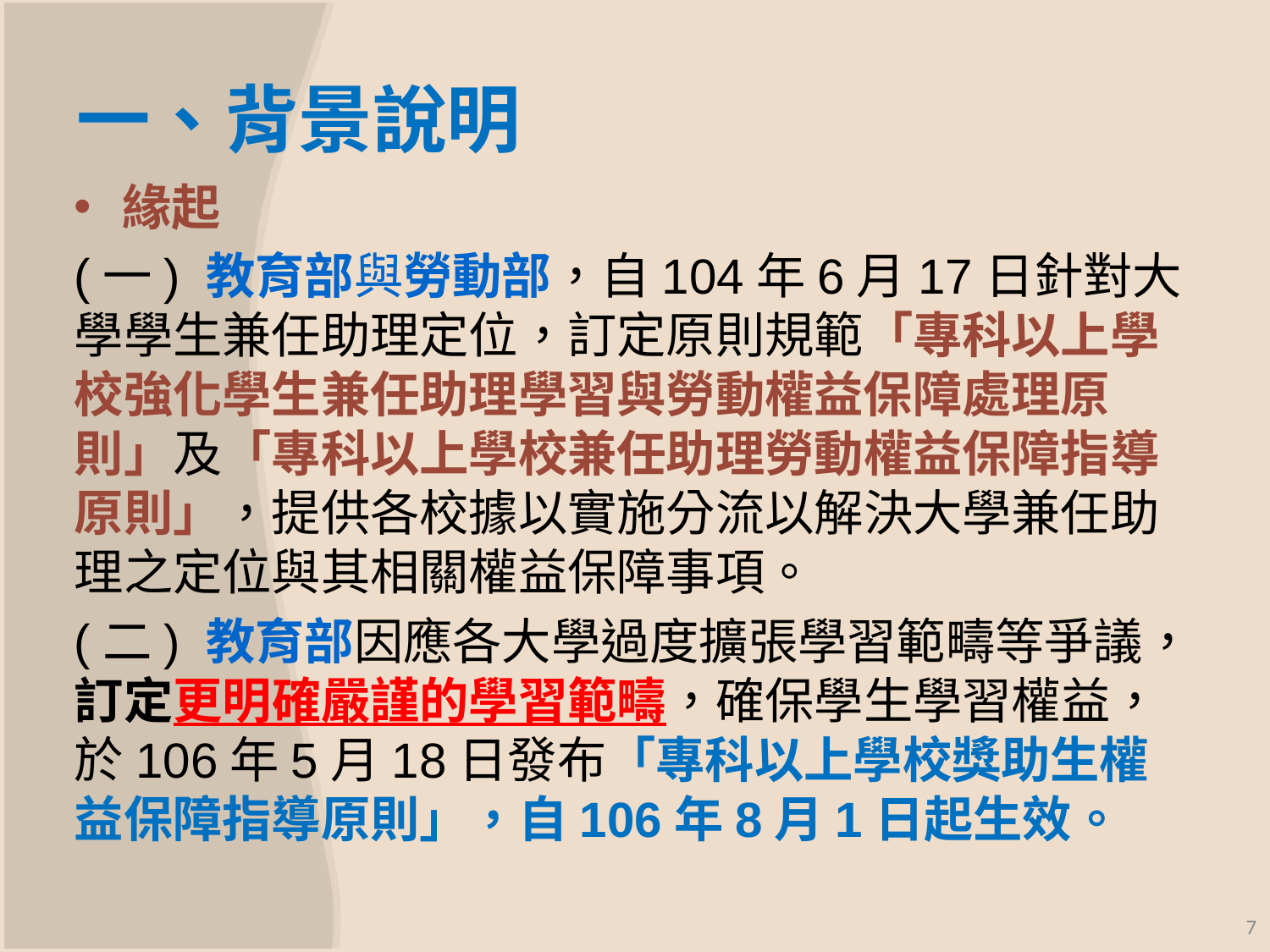

# 一、背景說明
緣起
(一) 教育部與勞動部，自104年6月17日針對大學學生兼任助理定位，訂定原則規範「專科以上學校強化學生兼任助理學習與勞動權益保障處理原則」及「專科以上學校兼任助理勞動權益保障指導原則」，提供各校據以實施分流以解決大學兼任助理之定位與其相關權益保障事項。
(二) 教育部因應各大學過度擴張學習範疇等爭議，訂定更明確嚴謹的學習範疇，確保學生學習權益，於106年5月18日發布「專科以上學校獎助生權益保障指導原則」，自106年8月1日起生效。
7